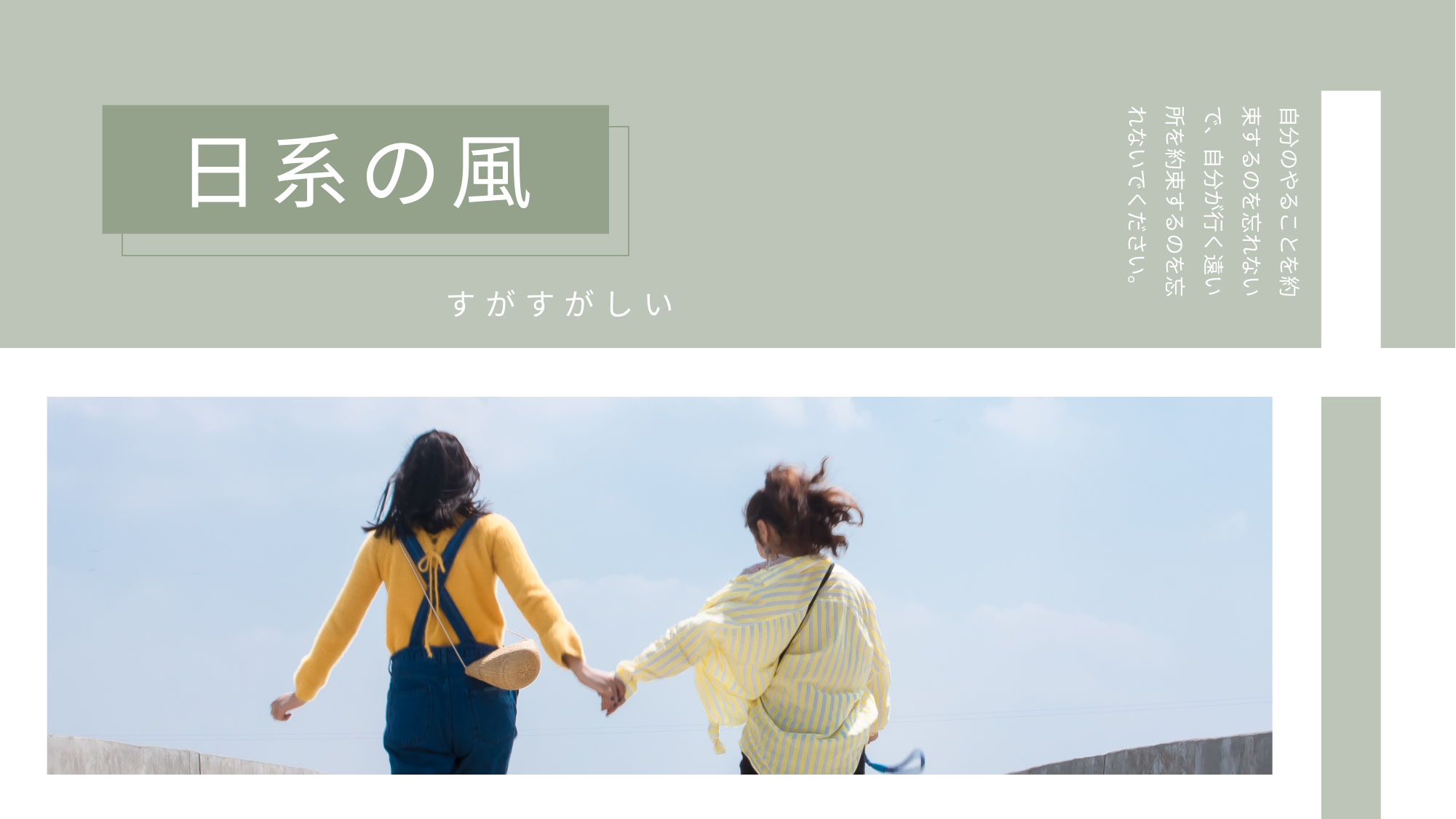

自分のやることを約束するのを忘れないで、自分が行く遠い所を約束するのを忘れないでください。

日系の風

すがすがしい